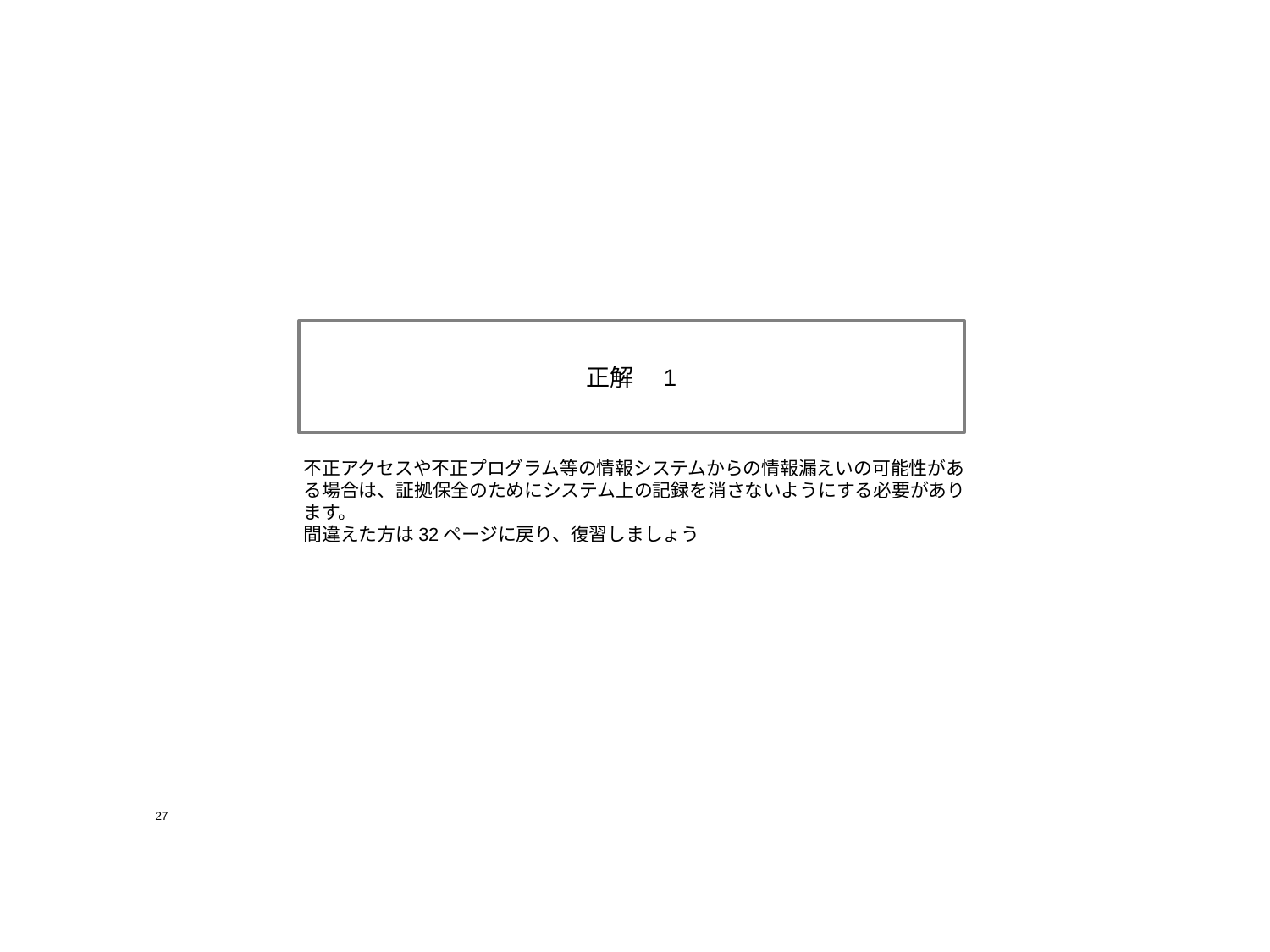

正解　1
不正アクセスや不正プログラム等の情報システムからの情報漏えいの可能性がある場合は、証拠保全のためにシステム上の記録を消さないようにする必要があります。
間違えた方は32ページに戻り、復習しましょう
27